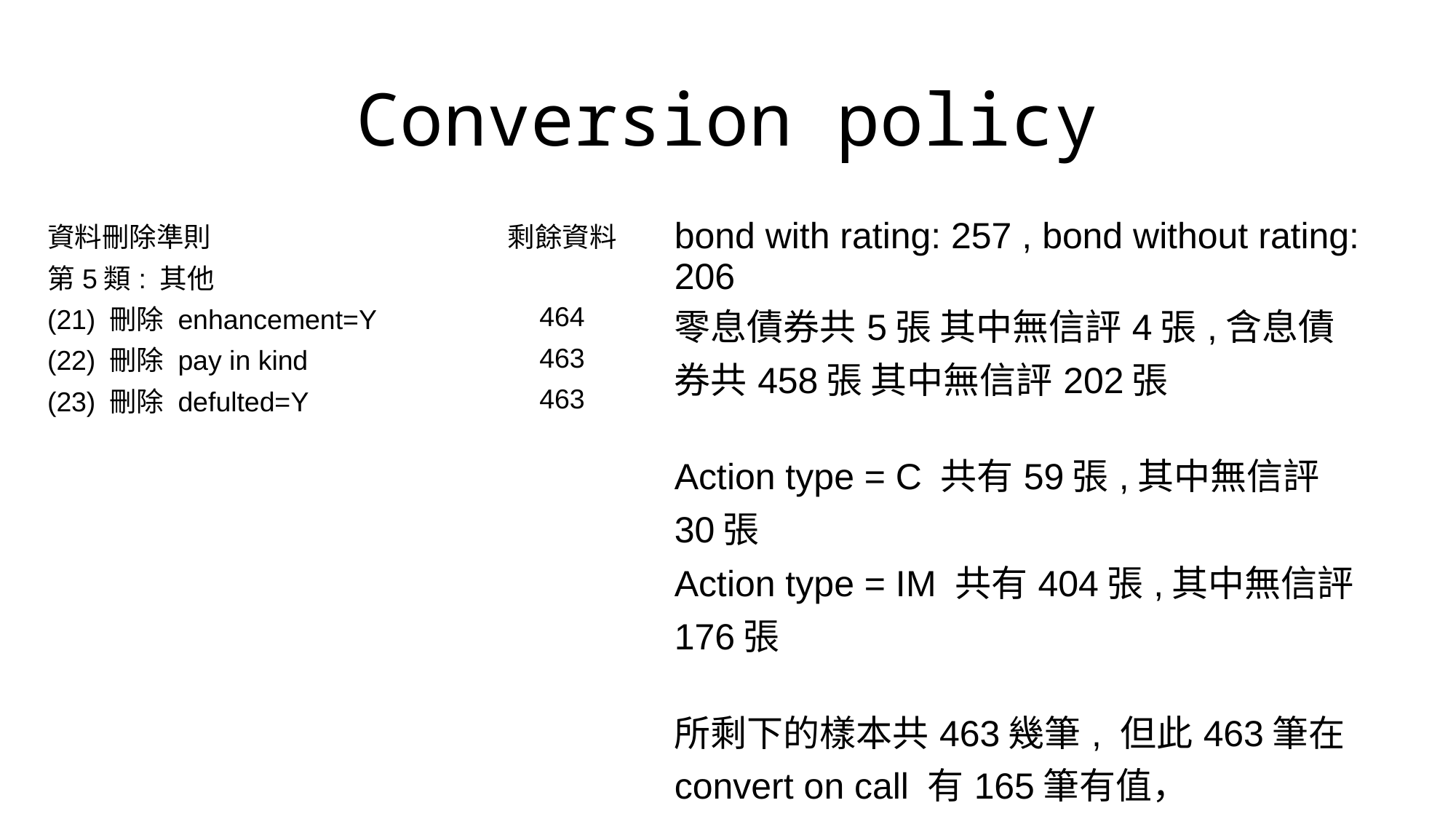

# Conversion policy
| 資料刪除準則 | 剩餘資料 |
| --- | --- |
| 第5類: 其他 |  |
| (21) 刪除 enhancement=Y | 464 |
| (22) 刪除 pay in kind | 463 |
| (23) 刪除 defulted=Y | 463 |
| bond with rating: 257 , bond without rating: 206 |
| --- |
| 零息債券共5張 其中無信評4張,含息債券共458張 其中無信評202張 |
|  |
| Action type = C 共有59張,其中無信評30張 |
| Action type = IM 共有404張,其中無信評176張 |
|  |
| 所剩下的樣本共463幾筆, 但此463筆在convert on call 有165筆有值， 其中的有57筆是convert on call = Y 時但卻是noncallable bond; 48筆Convert on call =Y, action type = IM，且其中的5筆effective date 不等於maturity date。 |